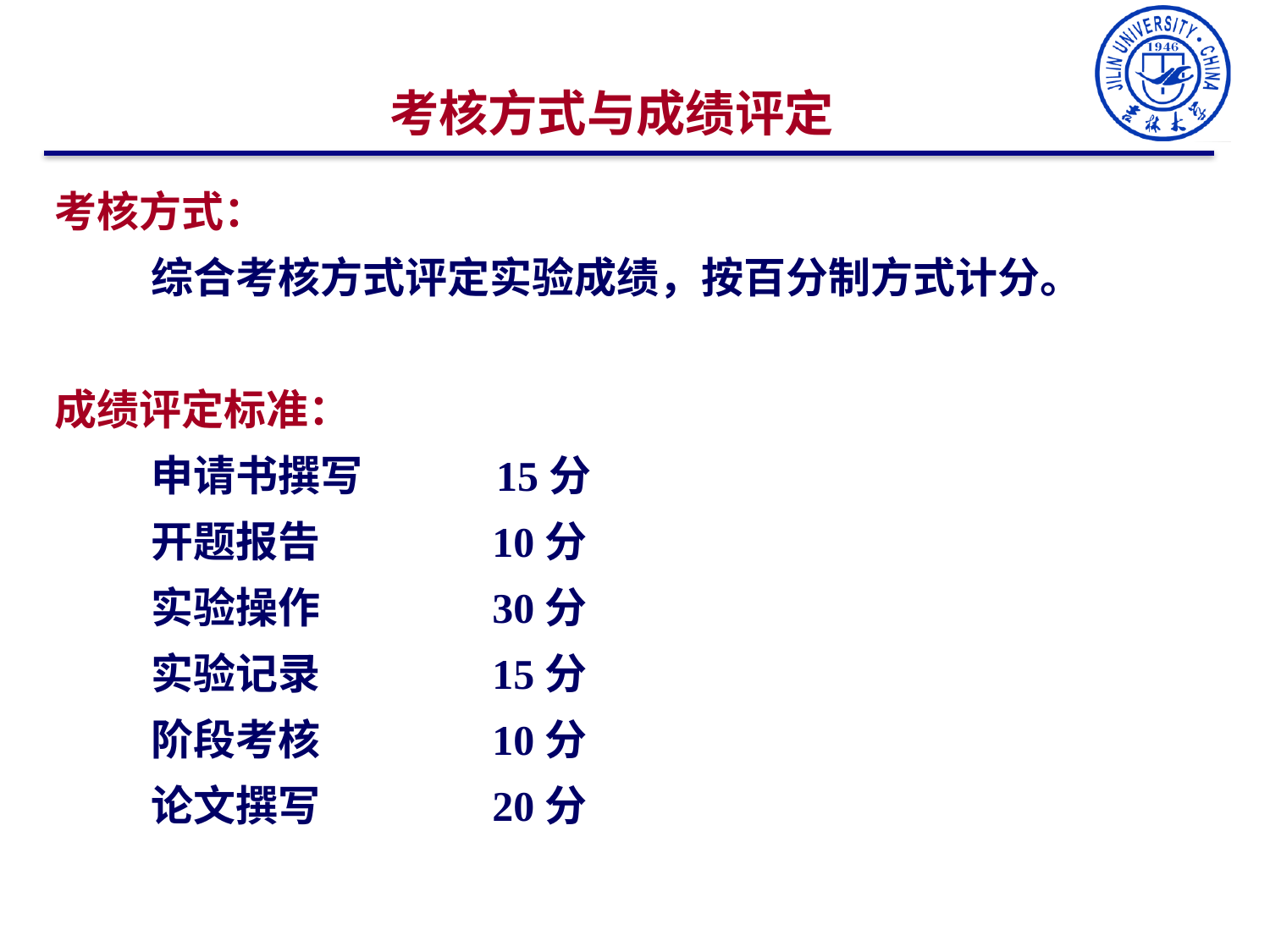

考核方式与成绩评定
考核方式：
         综合考核方式评定实验成绩，按百分制方式计分。

成绩评定标准：
         申请书撰写             15分
         开题报告                 10分
         实验操作                 30分
         实验记录                 15分
         阶段考核                 10分
         论文撰写                 20分